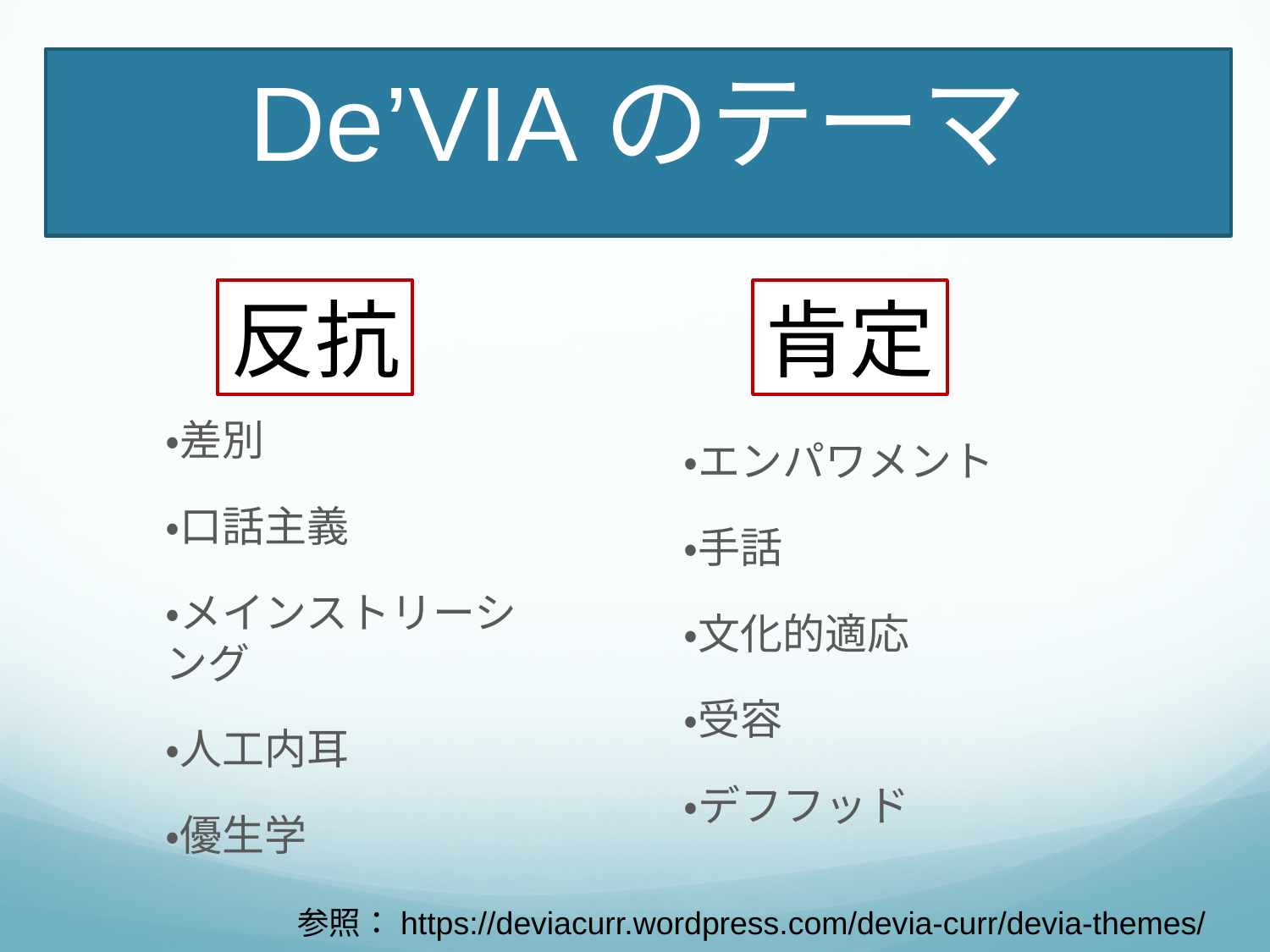

De’VIAのテーマ
反抗
肯定
・差別
・口話主義
・メインストリーシング
・人工内耳
・優生学
・エンパワメント
・手話
・文化的適応
・受容
・デフフッド
参照：https://deviacurr.wordpress.com/devia-curr/devia-themes/